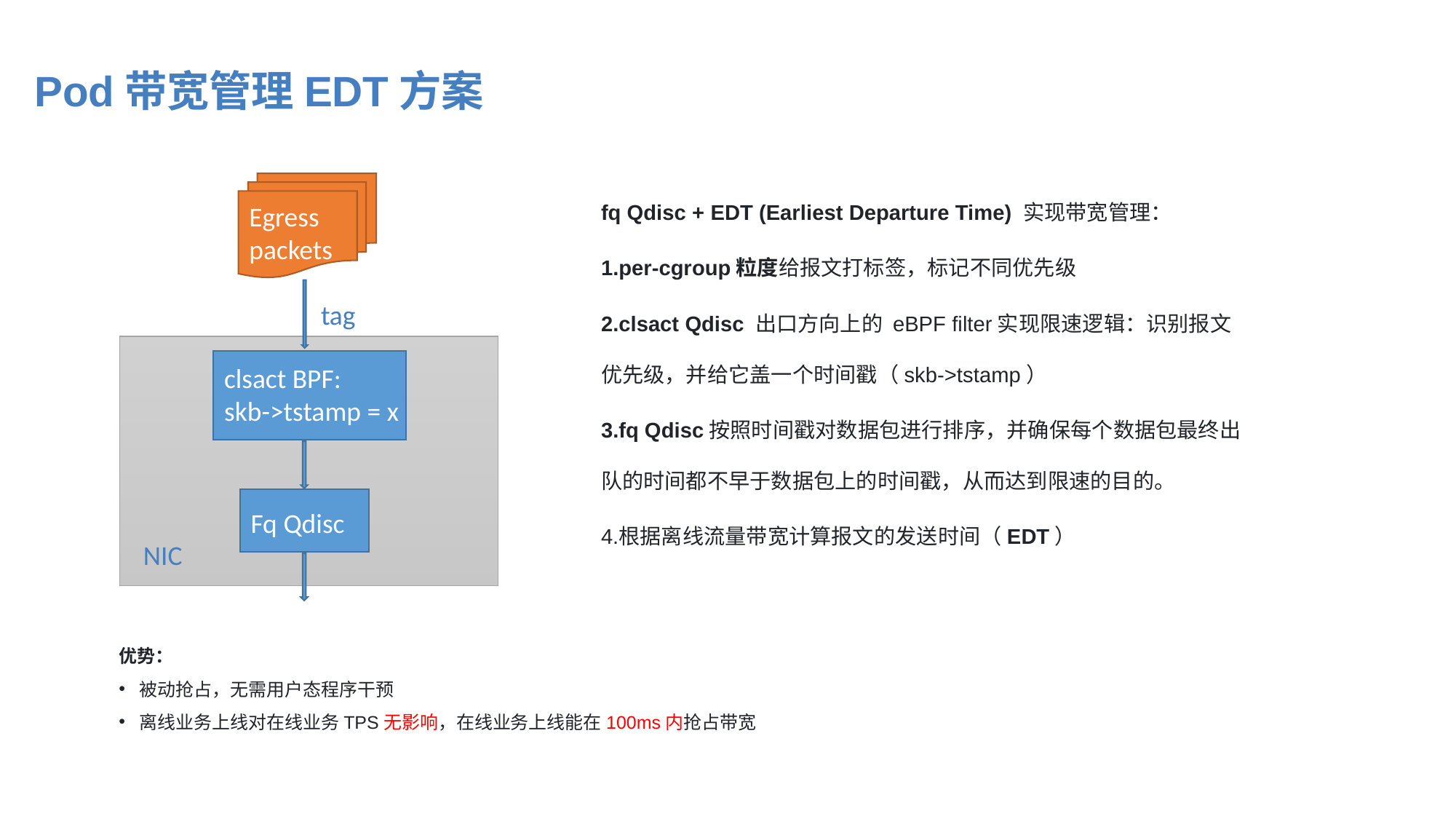

Pod带宽管理EDT方案
fq Qdisc + EDT (Earliest Departure Time) 实现带宽管理：
per-cgroup粒度给报文打标签，标记不同优先级
clsact Qdisc 出口方向上的 eBPF filter实现限速逻辑：识别报文优先级，并给它盖一个时间戳（skb->tstamp）
fq Qdisc按照时间戳对数据包进行排序，并确保每个数据包最终出队的时间都不早于数据包上的时间戳，从而达到限速的目的。
根据离线流量带宽计算报文的发送时间（EDT）
Egress packets

tag

clsact BPF:
skb->tstamp = x

Fq Qdisc
NIC

优势：
被动抢占，无需用户态程序干预
离线业务上线对在线业务TPS无影响，在线业务上线能在100ms内抢占带宽